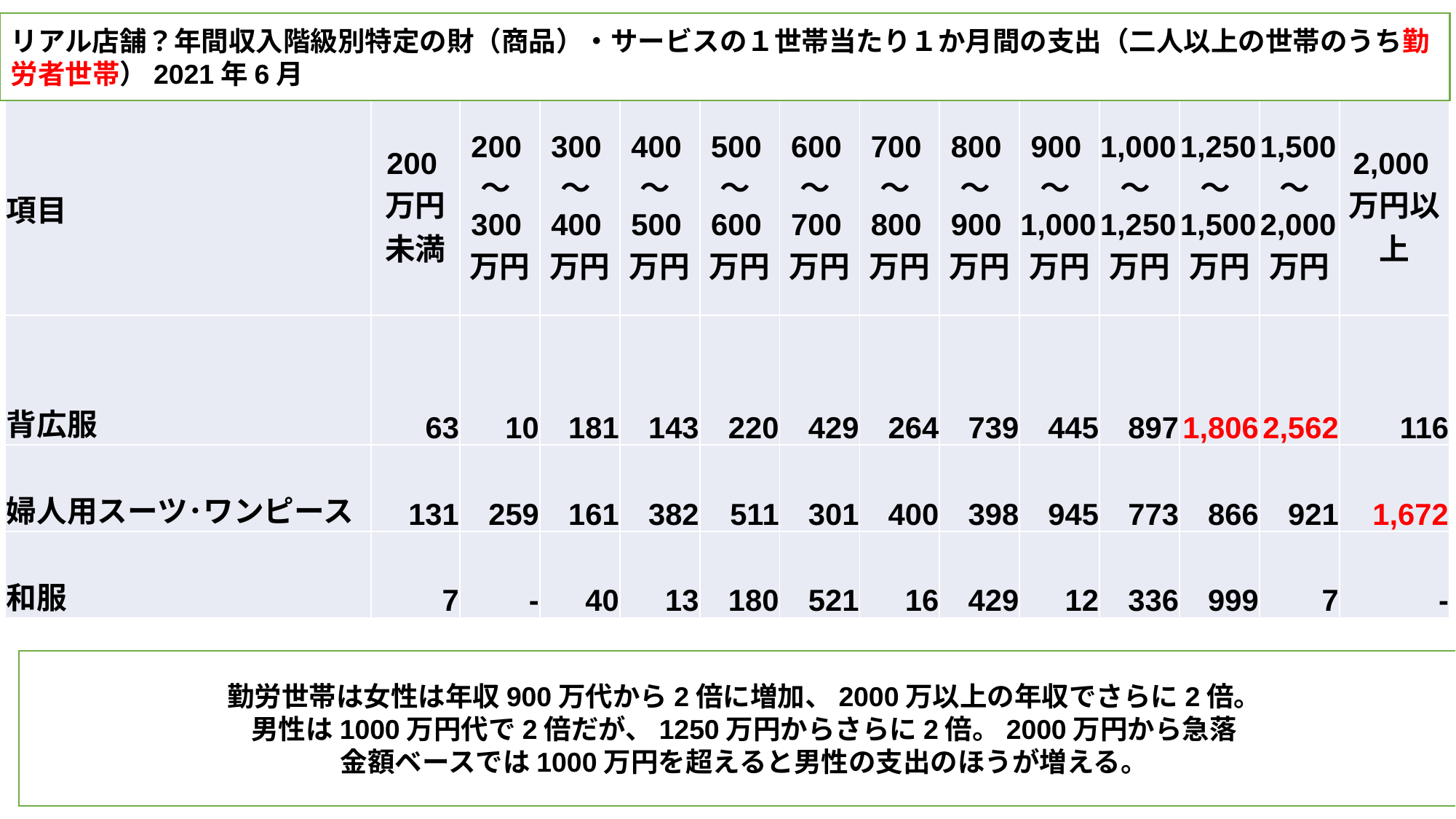

リアル店舗？年間収入階級別特定の財（商品）・サービスの１世帯当たり１か月間の支出（二人以上の世帯のうち勤労者世帯）2021年6月
| 項目 | 200万円未満 | 200～300万円 | 300～400万円 | 400～500万円 | 500～600万円 | 600～700万円 | 700～800万円 | 800～900万円 | 900～1,000万円 | 1,000～1,250万円 | 1,250～1,500万円 | 1,500～2,000万円 | 2,000万円以上 |
| --- | --- | --- | --- | --- | --- | --- | --- | --- | --- | --- | --- | --- | --- |
| 背広服 | 63 | 10 | 181 | 143 | 220 | 429 | 264 | 739 | 445 | 897 | 1,806 | 2,562 | 116 |
| 婦人用スーツ･ワンピース | 131 | 259 | 161 | 382 | 511 | 301 | 400 | 398 | 945 | 773 | 866 | 921 | 1,672 |
| 和服 | 7 | - | 40 | 13 | 180 | 521 | 16 | 429 | 12 | 336 | 999 | 7 | - |
勤労世帯は女性は年収900万代から2倍に増加、2000万以上の年収でさらに2倍。
男性は1000万円代で2倍だが、1250万円からさらに2倍。2000万円から急落
金額ベースでは1000万円を超えると男性の支出のほうが増える。